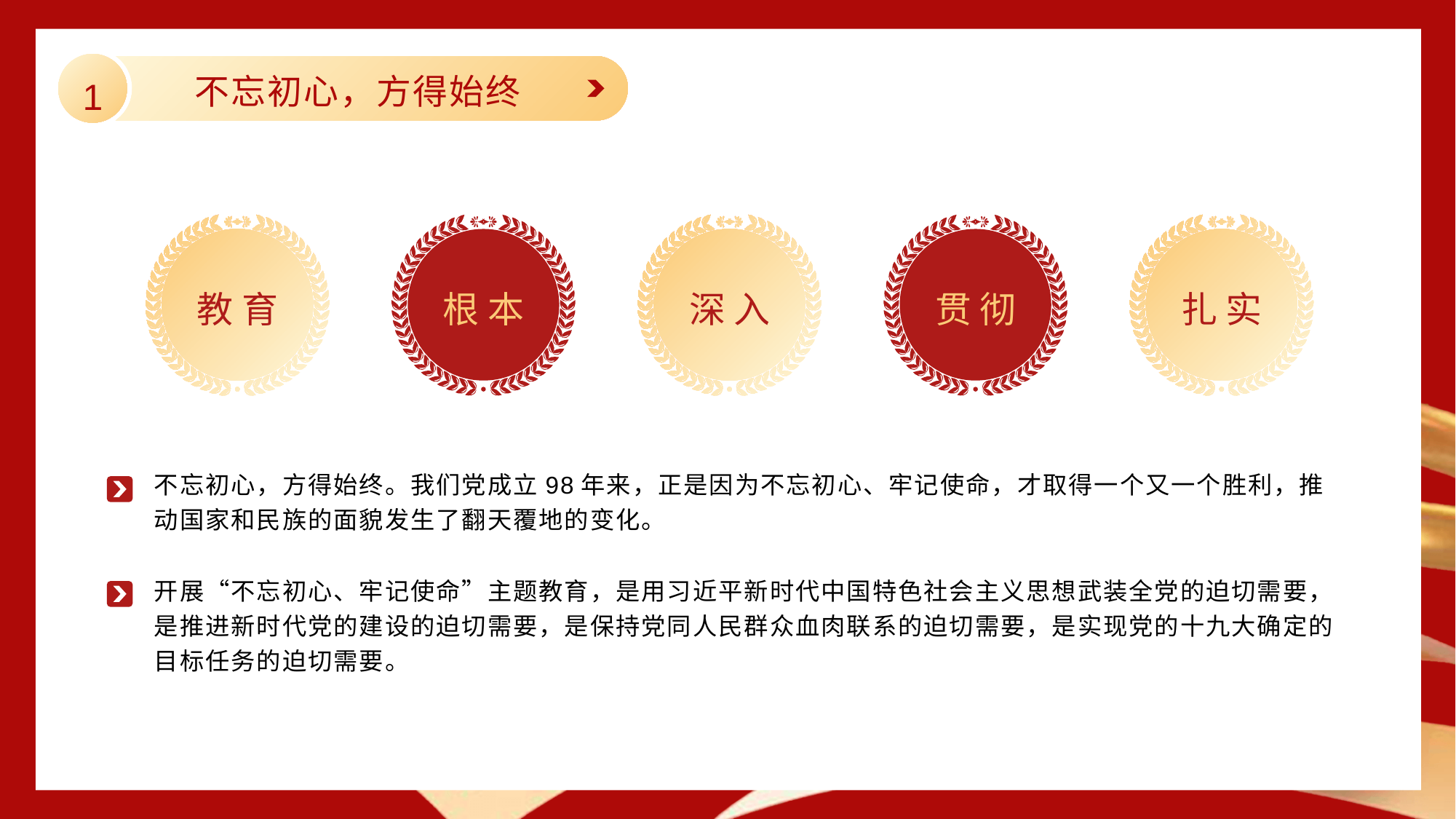

不忘初心，方得始终
1

教 育
根 本
深 入
贯 彻
扎 实
不忘初心，方得始终。我们党成立98年来，正是因为不忘初心、牢记使命，才取得一个又一个胜利，推动国家和民族的面貌发生了翻天覆地的变化。

开展“不忘初心、牢记使命”主题教育，是用习近平新时代中国特色社会主义思想武装全党的迫切需要，是推进新时代党的建设的迫切需要，是保持党同人民群众血肉联系的迫切需要，是实现党的十九大确定的目标任务的迫切需要。